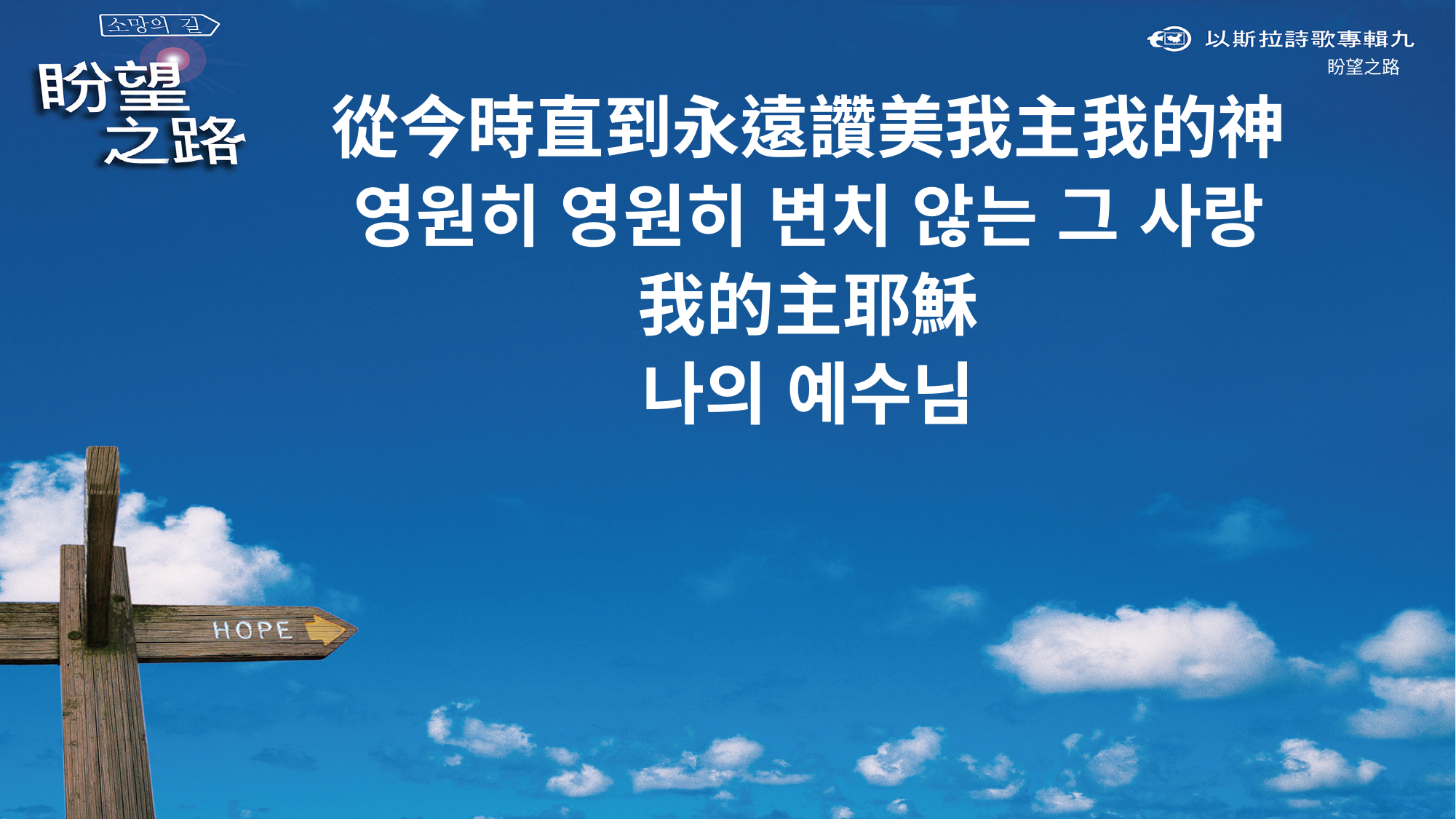

盼望之路
從今時直到永遠讚美我主我的神
영원히 영원히 변치 않는 그 사랑
我的主耶穌
나의 예수님